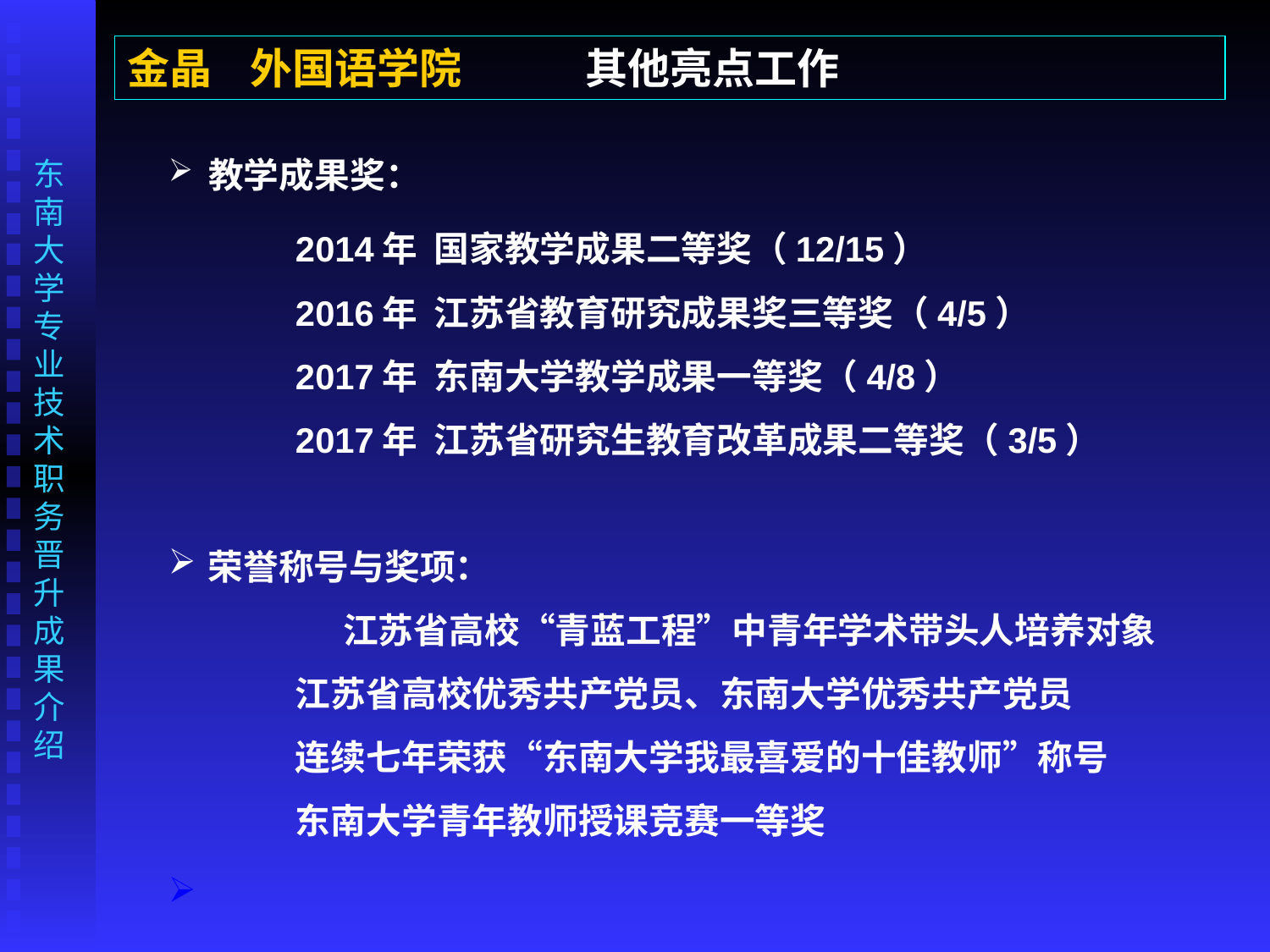

金晶    外国语学院             其他亮点工作
 教学成果奖：
	2014年  国家教学成果二等奖（12/15）
	2016年  江苏省教育研究成果奖三等奖（4/5）
	2017年  东南大学教学成果一等奖（4/8）
	2017年  江苏省研究生教育改革成果二等奖（3/5）

荣誉称号与奖项：
 		江苏省高校“青蓝工程”中青年学术带头人培养对象
	江苏省高校优秀共产党员、东南大学优秀共产党员
	连续七年荣获“东南大学我最喜爱的十佳教师”称号
	东南大学青年教师授课竞赛一等奖